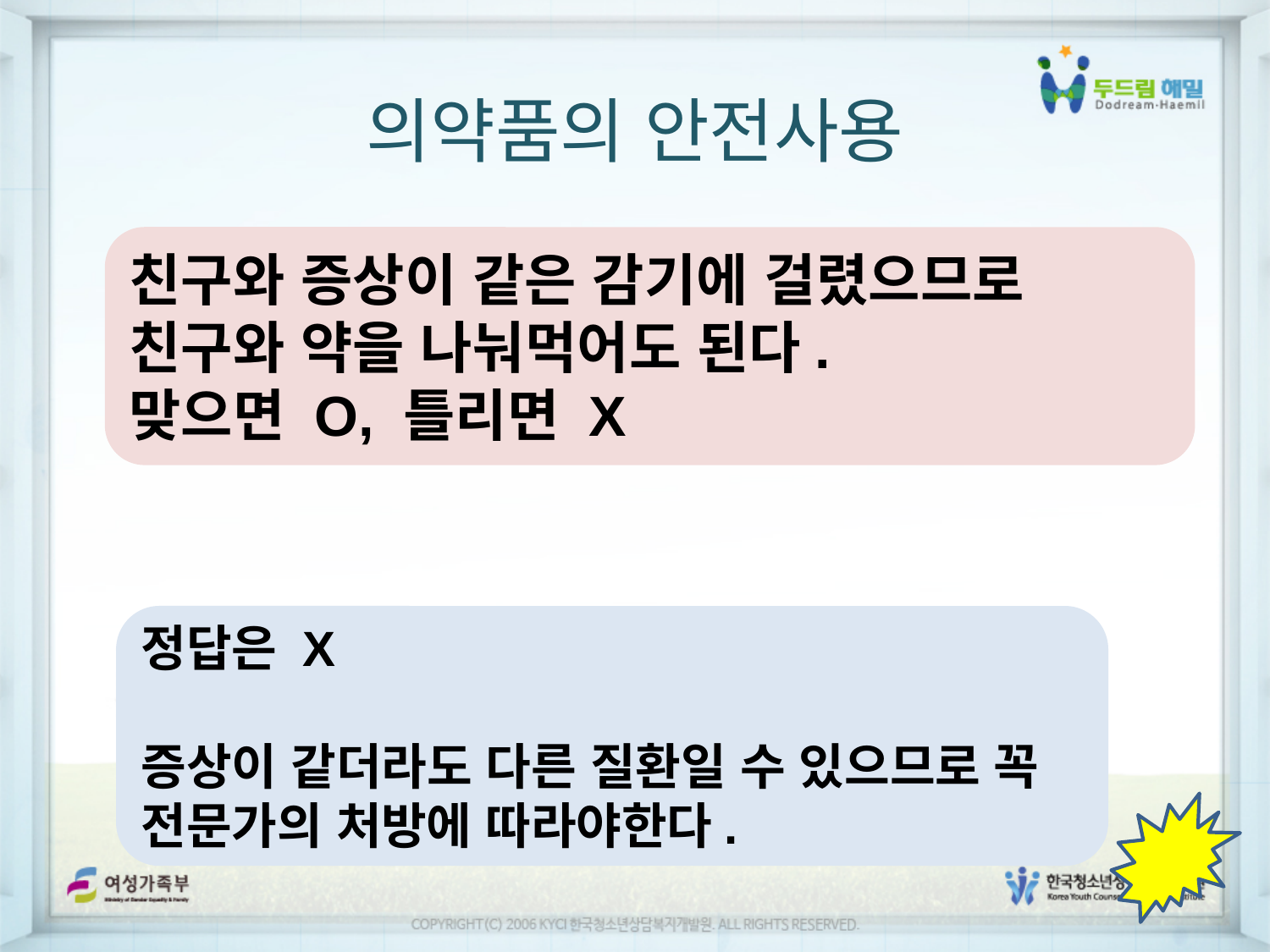

의약품의 안전사용
친구와 증상이 같은 감기에 걸렸으므로 친구와 약을 나눠먹어도 된다.
맞으면 O, 틀리면 X
정답은 X

증상이 같더라도 다른 질환일 수 있으므로 꼭 전문가의 처방에 따라야한다.